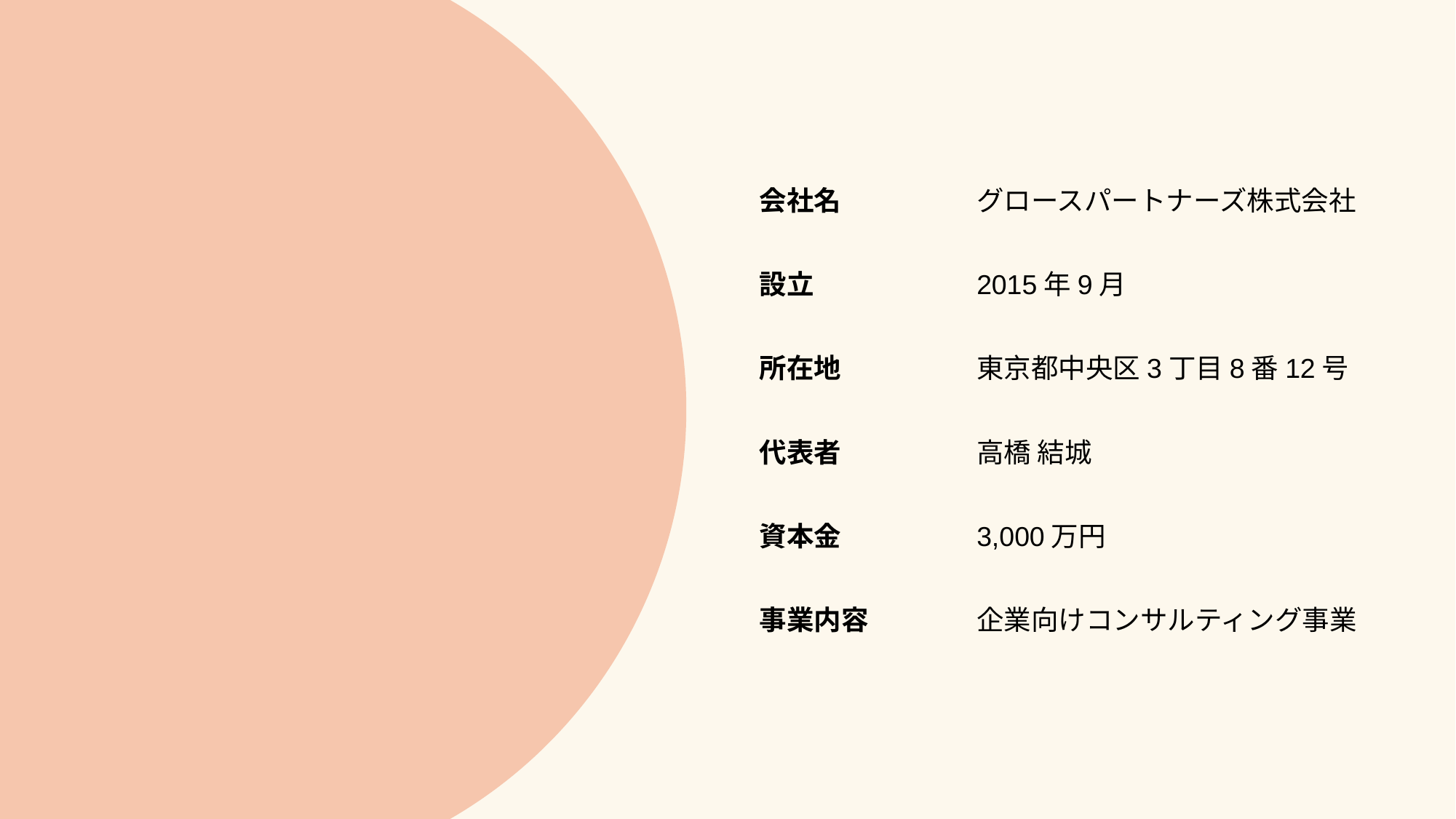

会社名
グロースパートナーズ株式会社
設立
2015年9月
所在地
東京都中央区3丁目8番12号
代表者
高橋 結城
資本金
3,000万円
事業内容
企業向けコンサルティング事業